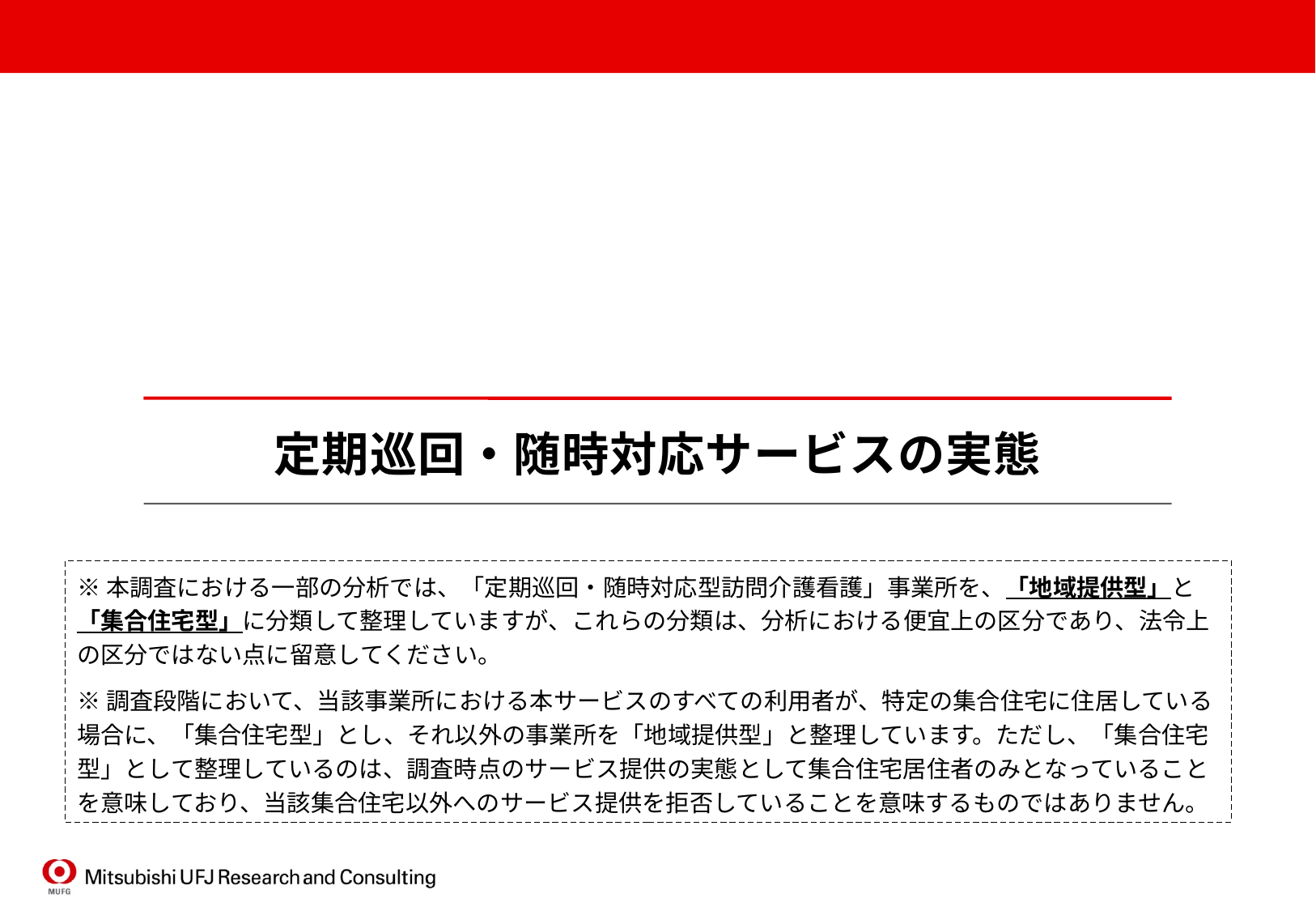

# 定期巡回・随時対応サービスの実態
※本調査における一部の分析では、「定期巡回・随時対応型訪問介護看護」事業所を、「地域提供型」と「集合住宅型」に分類して整理していますが、これらの分類は、分析における便宜上の区分であり、法令上の区分ではない点に留意してください。
※調査段階において、当該事業所における本サービスのすべての利用者が、特定の集合住宅に住居している場合に、「集合住宅型」とし、それ以外の事業所を「地域提供型」と整理しています。ただし、「集合住宅型」として整理しているのは、調査時点のサービス提供の実態として集合住宅居住者のみとなっていることを意味しており、当該集合住宅以外へのサービス提供を拒否していることを意味するものではありません。